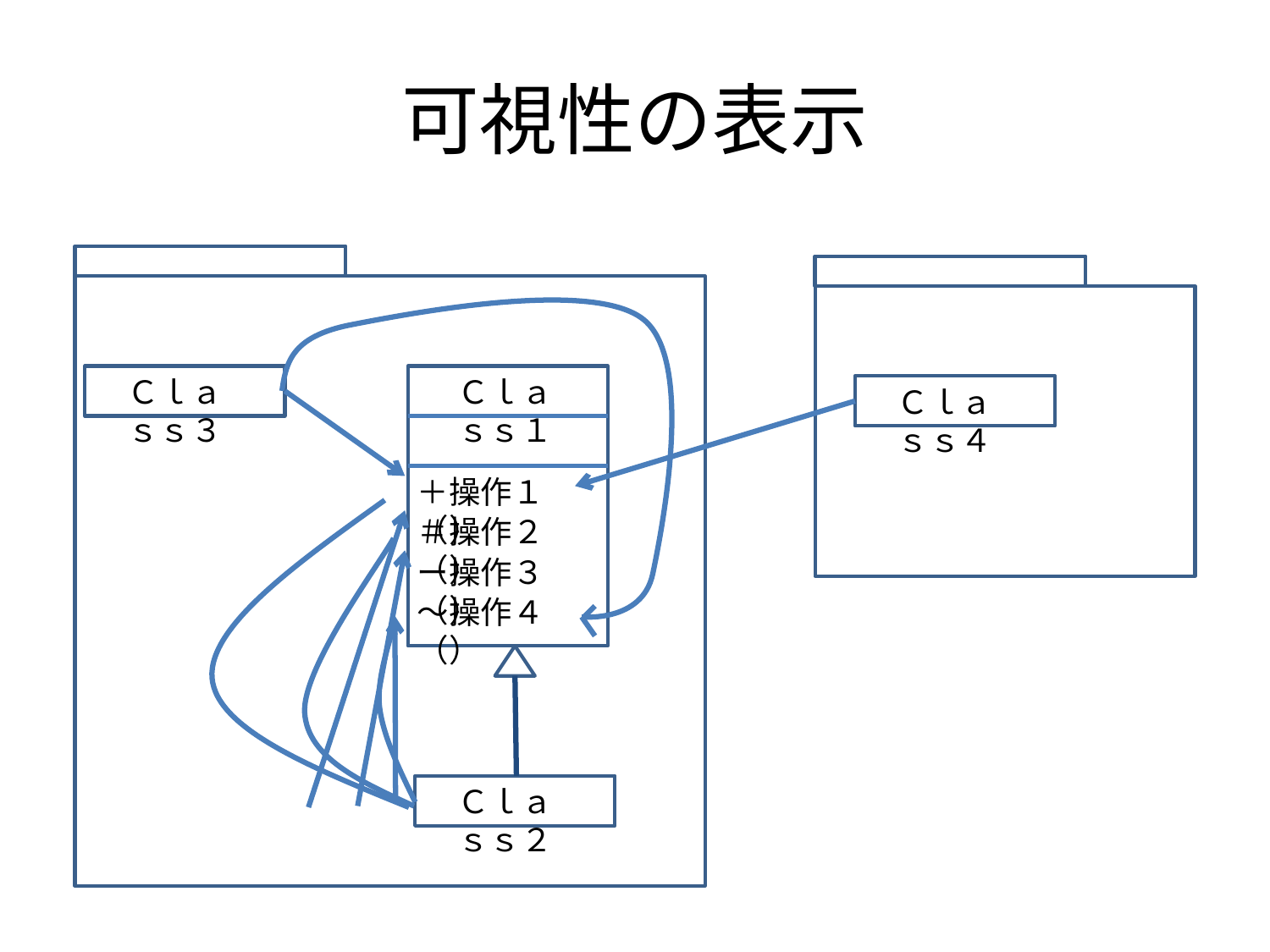

# 可視性の表示

Ｃｌａｓｓ３

Ｃｌａｓｓ１

Ｃｌａｓｓ４
＋操作１（）

＃操作２（）

ー操作３（）
～操作４（）

Ｃｌａｓｓ２